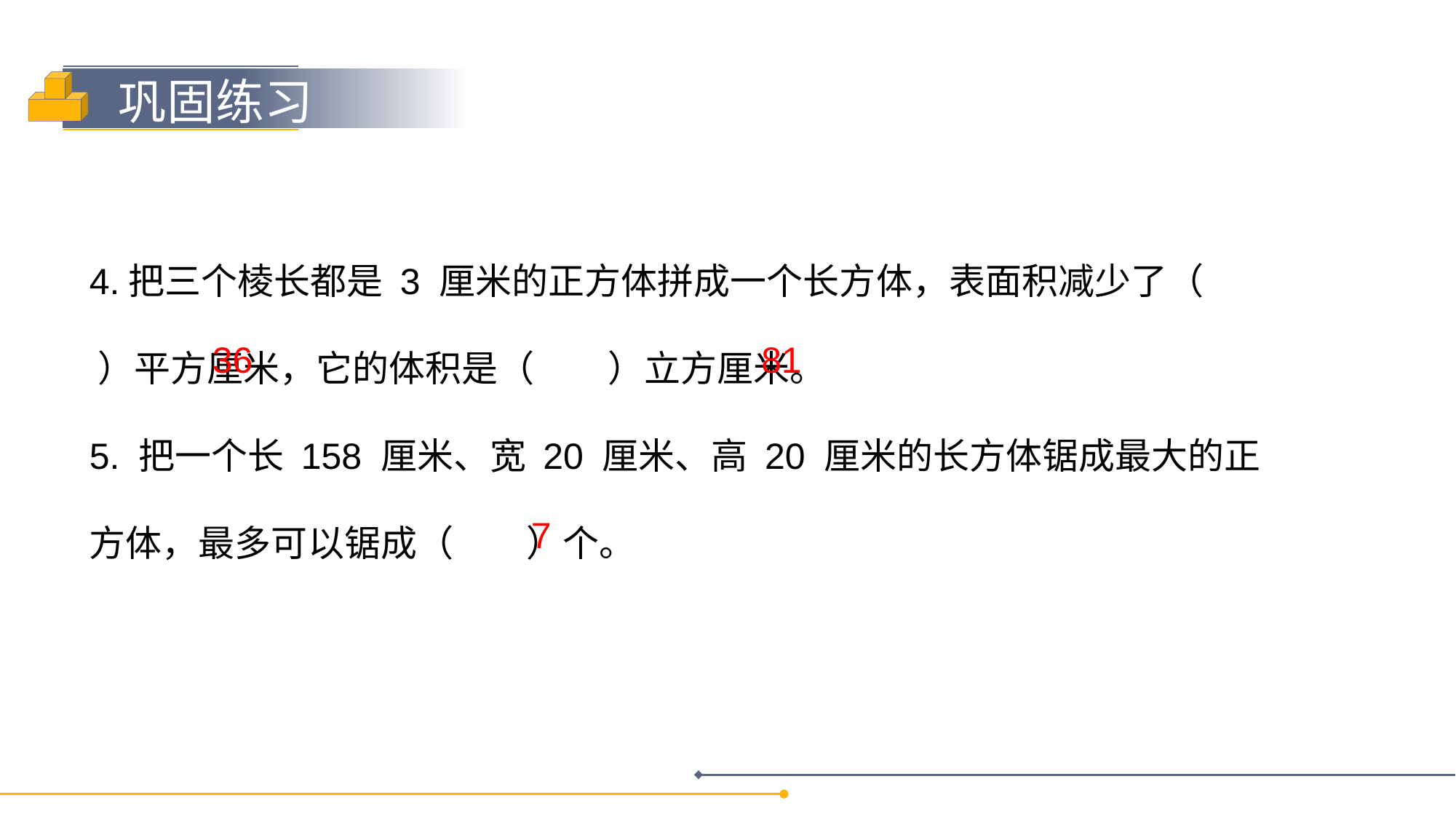

4.把三个棱长都是 3 厘米的正方体拼成一个长方体，表面积减少了（          ）平方厘米，它的体积是（         ）立方厘米。
5. 把一个长 158 厘米、宽 20 厘米、高 20 厘米的长方体锯成最大的正方体，最多可以锯成（         ）个。
36
81
7